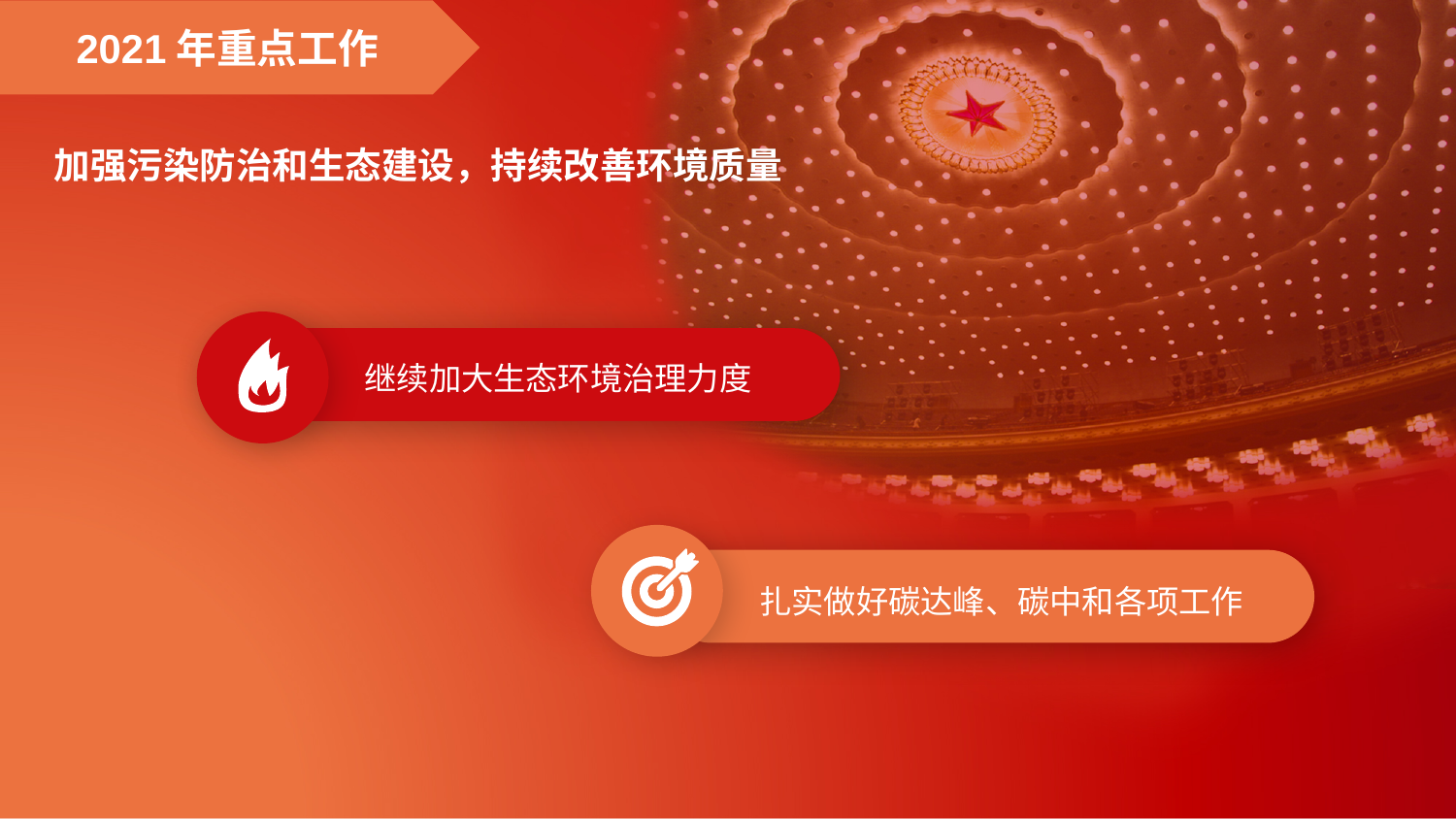

2021年重点工作
2021年重点工作
加强污染防治和生态建设，持续改善环境质量

继续加大生态环境治理力度

扎实做好碳达峰、碳中和各项工作